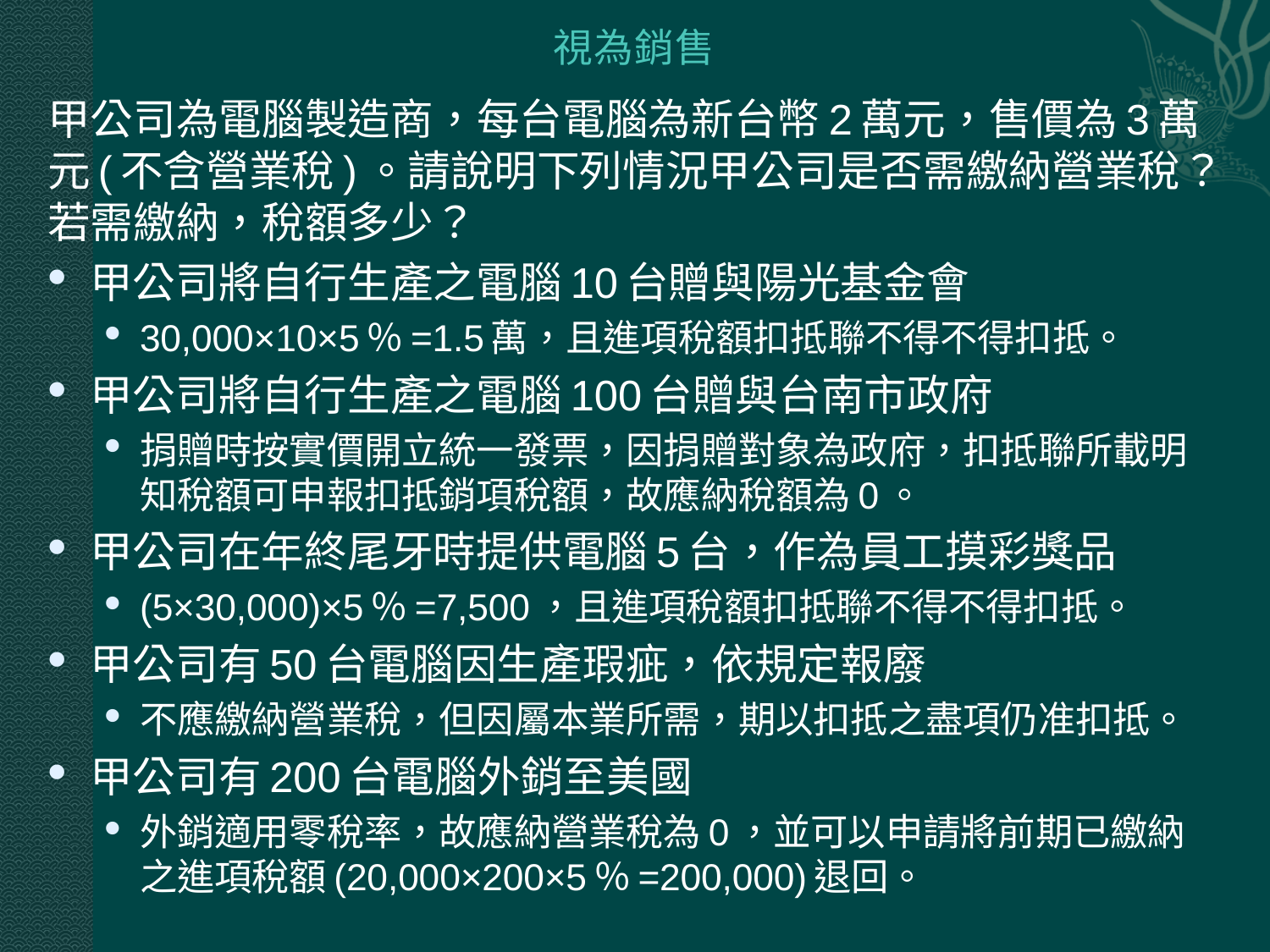

# 視為銷售
甲公司為電腦製造商，每台電腦為新台幣2萬元，售價為3萬元(不含營業稅)。請說明下列情況甲公司是否需繳納營業稅？若需繳納，稅額多少？
甲公司將自行生產之電腦10台贈與陽光基金會
30,000×10×5％=1.5萬，且進項稅額扣抵聯不得不得扣抵。
甲公司將自行生產之電腦100台贈與台南市政府
捐贈時按實價開立統一發票，因捐贈對象為政府，扣抵聯所載明知稅額可申報扣抵銷項稅額，故應納稅額為0。
甲公司在年終尾牙時提供電腦5台，作為員工摸彩獎品
(5×30,000)×5％=7,500，且進項稅額扣抵聯不得不得扣抵。
甲公司有50台電腦因生產瑕疵，依規定報廢
不應繳納營業稅，但因屬本業所需，期以扣抵之盡項仍准扣抵。
甲公司有200台電腦外銷至美國
外銷適用零稅率，故應納營業稅為0，並可以申請將前期已繳納之進項稅額(20,000×200×5％=200,000)退回。